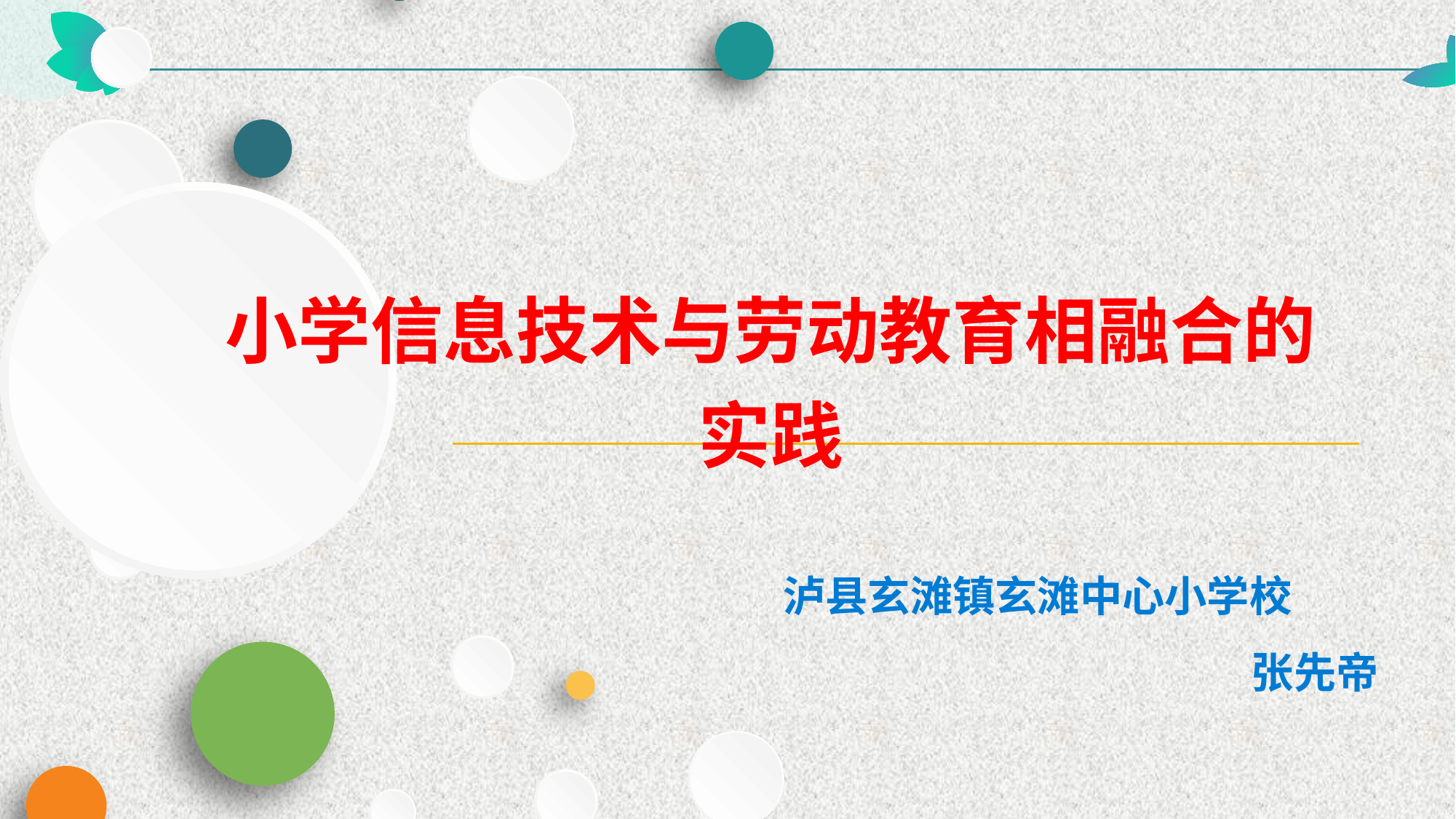

小学信息技术与劳动教育相融合的
实践

泸县玄滩镇玄滩中心小学校
张先帝